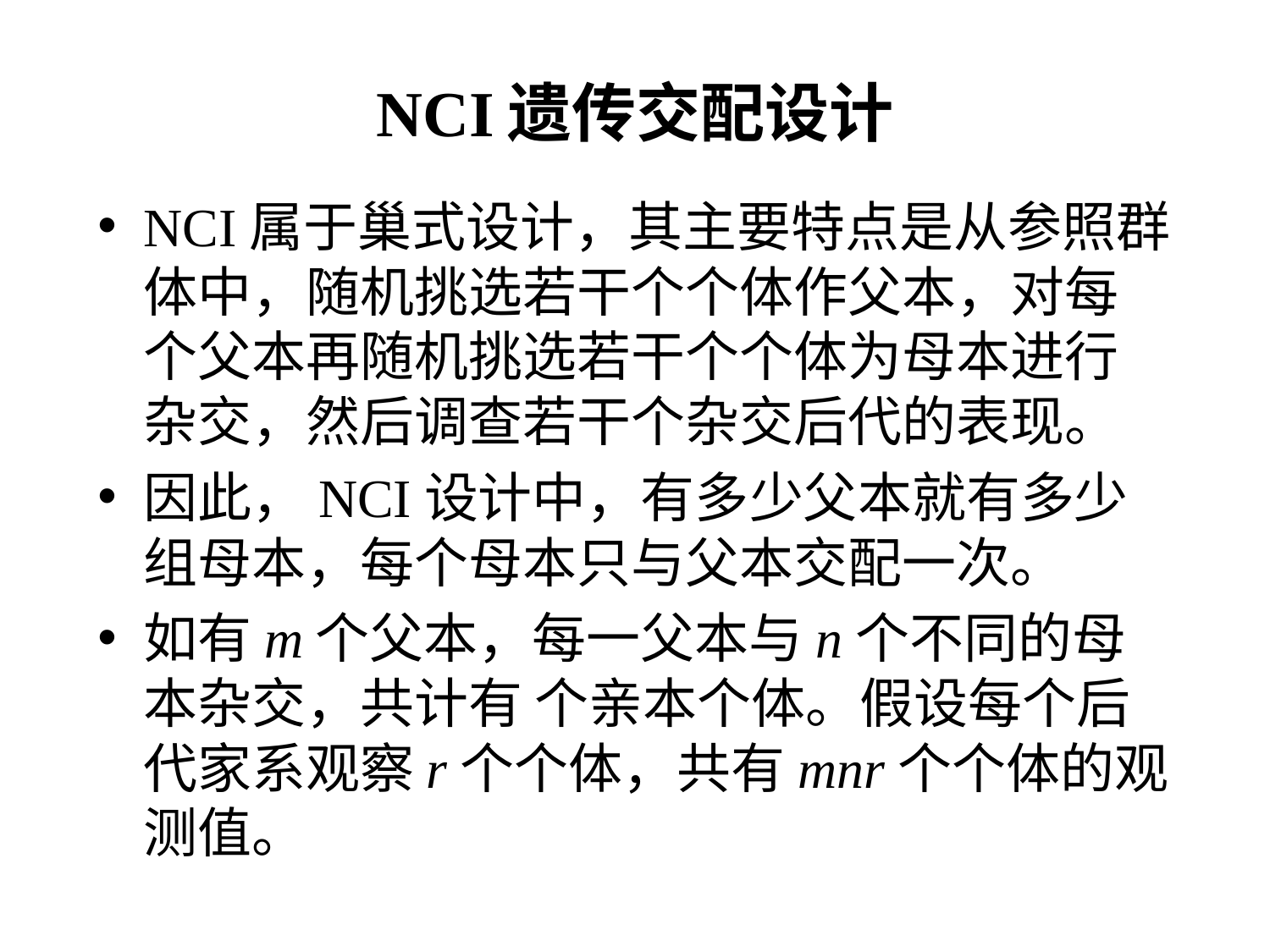

# NCI遗传交配设计
NCI属于巢式设计，其主要特点是从参照群体中，随机挑选若干个个体作父本，对每个父本再随机挑选若干个个体为母本进行杂交，然后调查若干个杂交后代的表现。
因此，NCI设计中，有多少父本就有多少组母本，每个母本只与父本交配一次。
如有m个父本，每一父本与n个不同的母本杂交，共计有 个亲本个体。假设每个后代家系观察r个个体，共有mnr个个体的观测值。